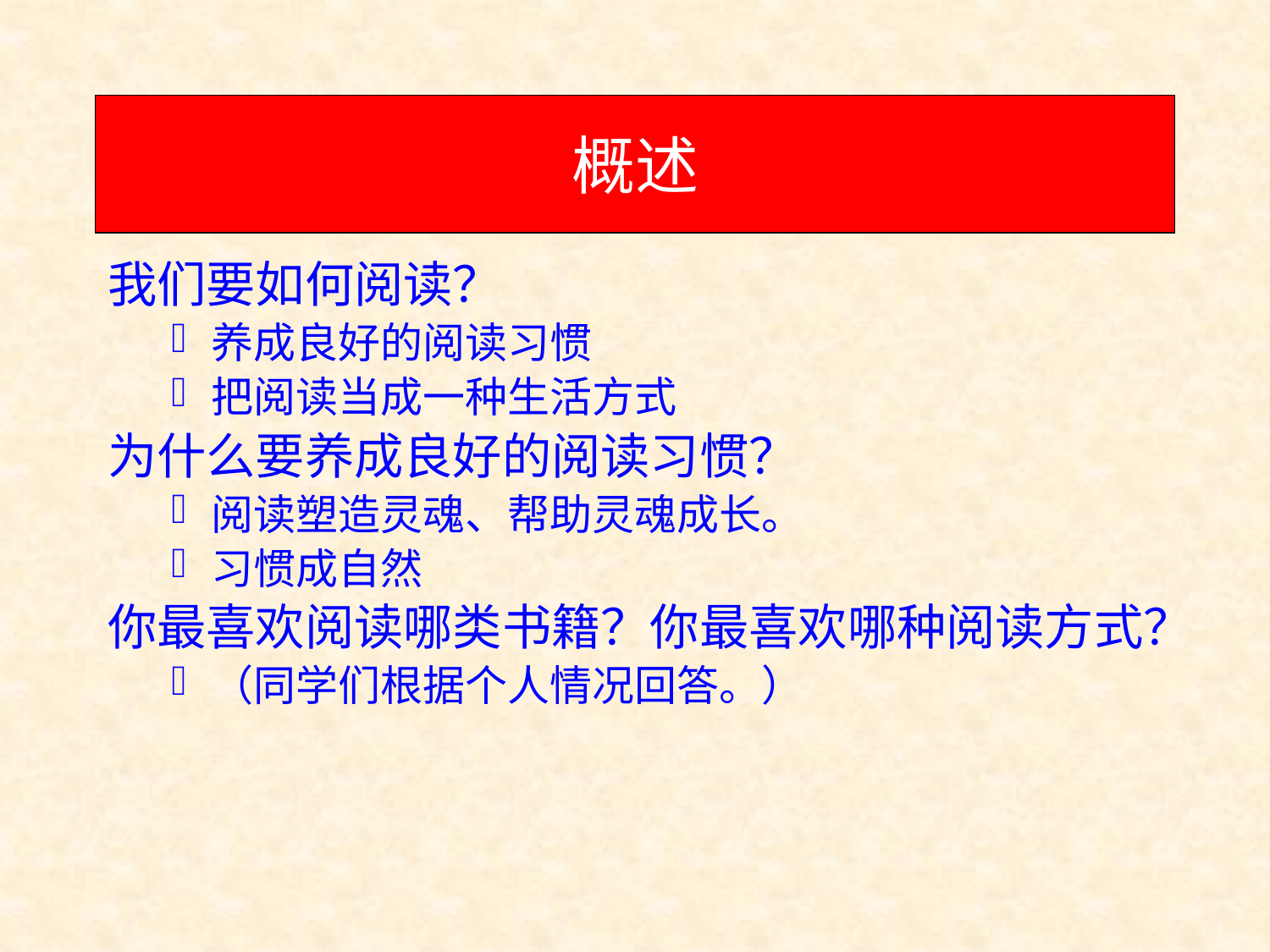

# 概述
我们要如何阅读？
养成良好的阅读习惯
把阅读当成一种生活方式
为什么要养成良好的阅读习惯？
阅读塑造灵魂、帮助灵魂成长。
习惯成自然
你最喜欢阅读哪类书籍？你最喜欢哪种阅读方式？
（同学们根据个人情况回答。）